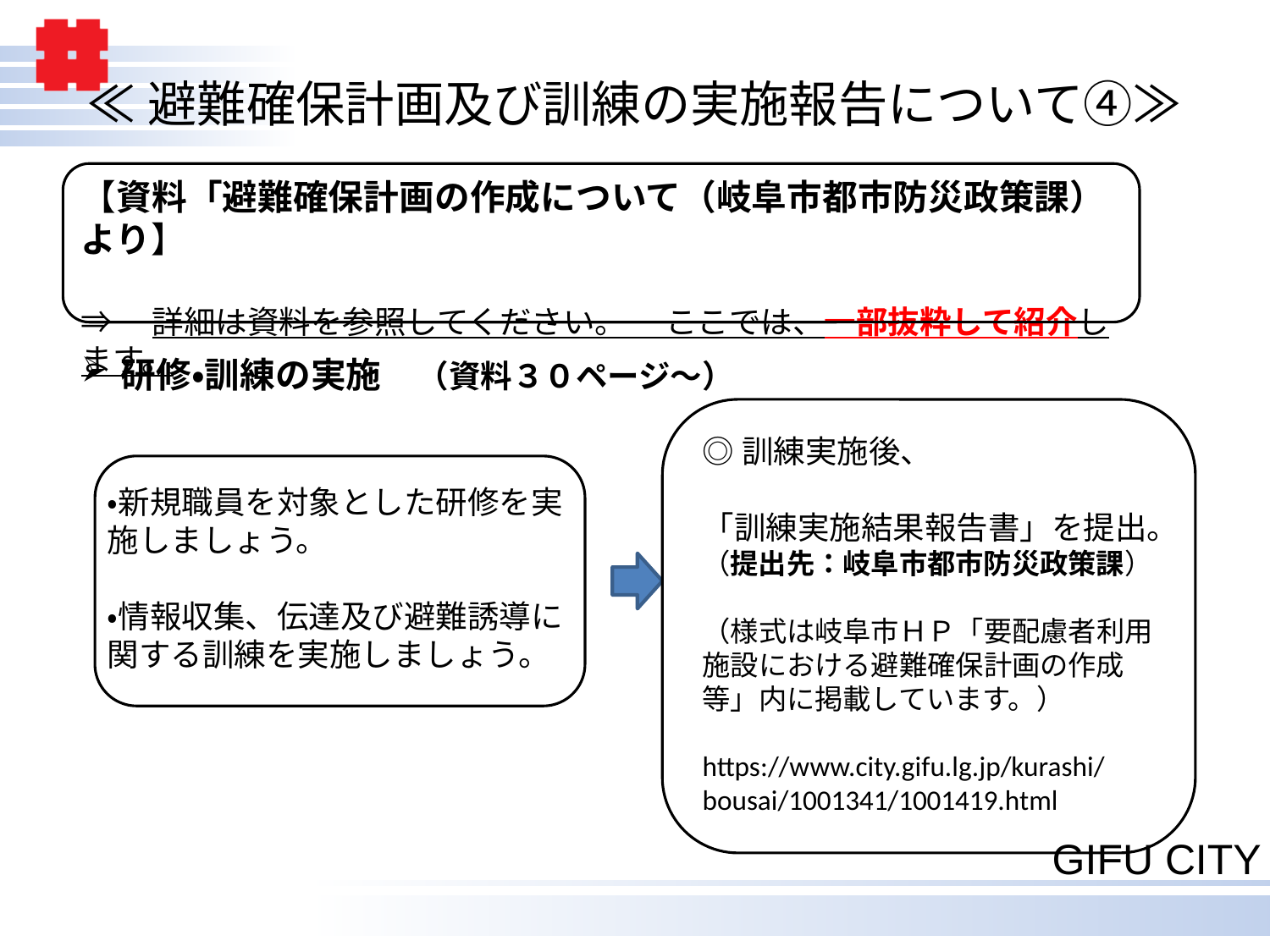

# ≪避難確保計画及び訓練の実施報告について④≫

【資料「避難確保計画の作成について（岐阜市都市防災政策課）より】

⇒　詳細は資料を参照してください。　 ここでは、一部抜粋して紹介します。
研修・訓練の実施　（資料３０ページ～）

◎訓練実施後、

「訓練実施結果報告書」を提出。
（提出先：岐阜市都市防災政策課）

（様式は岐阜市ＨＰ「要配慮者利用
施設における避難確保計画の作成
等」内に掲載しています。）

https://www.city.gifu.lg.jp/kurashi/bousai/1001341/1001419.html

・新規職員を対象とした研修を実施しましょう。

・情報収集、伝達及び避難誘導に関する訓練を実施しましょう。